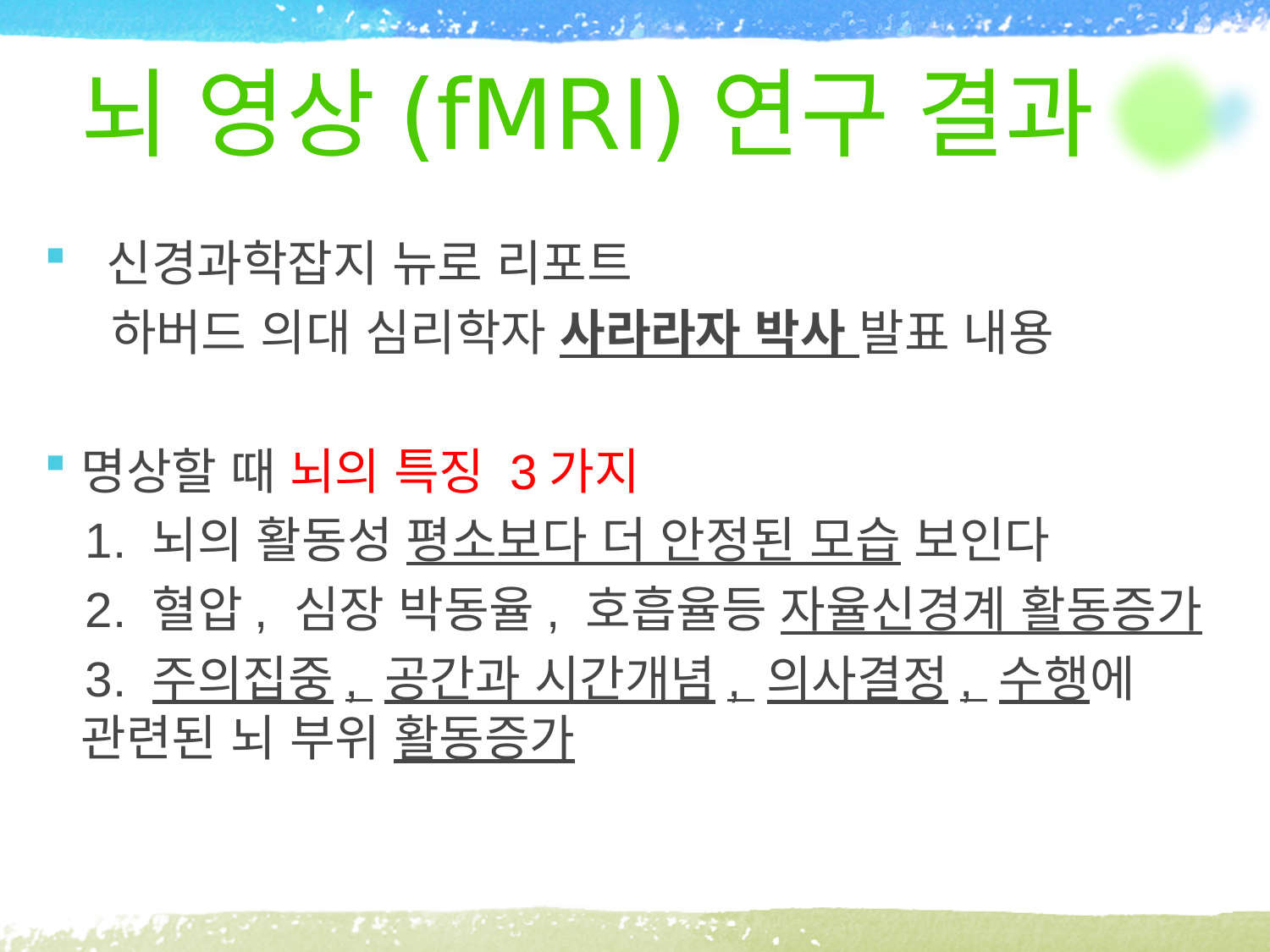

# 뇌 영상(fMRI)연구 결과
 신경과학잡지 뉴로 리포트
    하버드 의대 심리학자 사라라자 박사 발표 내용

명상할 때 뇌의 특징 3가지
   1. 뇌의 활동성 평소보다 더 안정된 모습 보인다
   2. 혈압, 심장 박동율, 호흡율등 자율신경계 활동증가
   3. 주의집중, 공간과 시간개념, 의사결정, 수행에 관련된 뇌 부위 활동증가